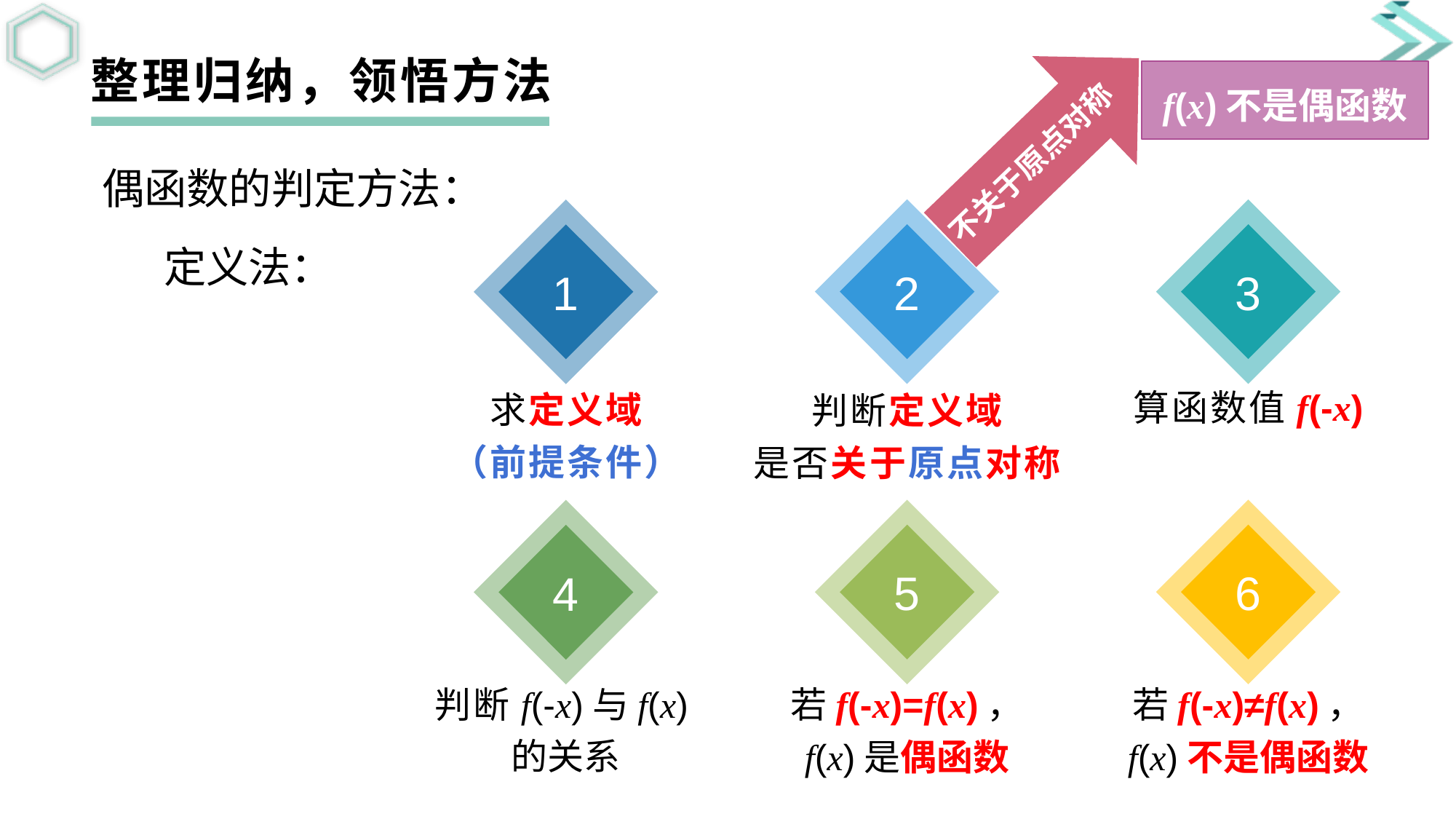

整理归纳，领悟方法
f(x)不是偶函数
不关于原点对称

偶函数的判定方法：

定义法：
2
3
1
算函数值f(-x)
求定义域
（前提条件）
判断定义域
是否关于原点对称

5
6
4
判断f(-x)与f(x)的关系
若f(-x)=f(x)，
f(x)是偶函数
若f(-x)≠f(x)，
f(x)不是偶函数